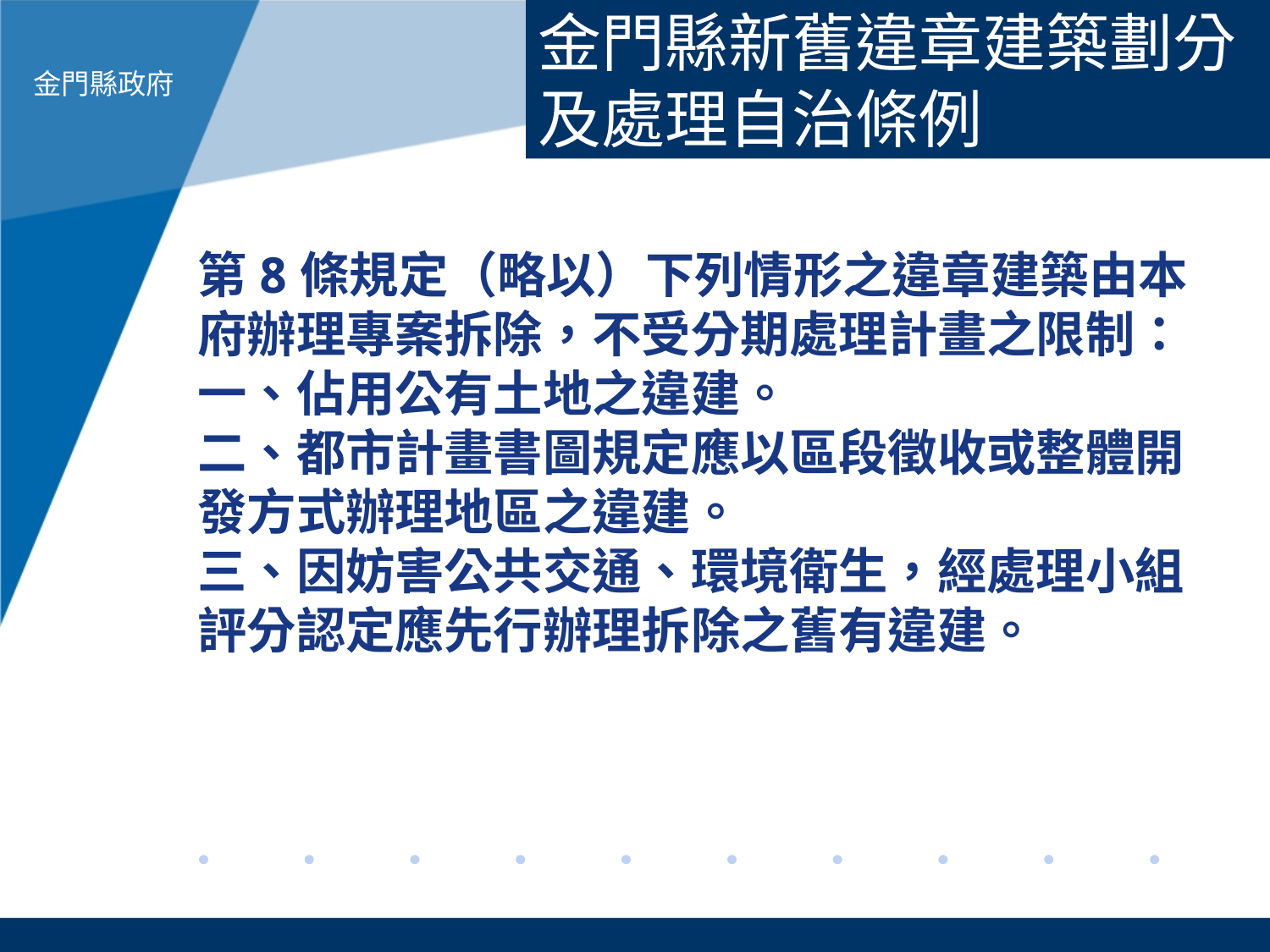

金門縣新舊違章建築劃分及處理自治條例
第8條規定（略以）下列情形之違章建築由本府辦理專案拆除，不受分期處理計畫之限制：
一、佔用公有土地之違建。
二、都市計畫書圖規定應以區段徵收或整體開發方式辦理地區之違建。
三、因妨害公共交通、環境衛生，經處理小組評分認定應先行辦理拆除之舊有違建。